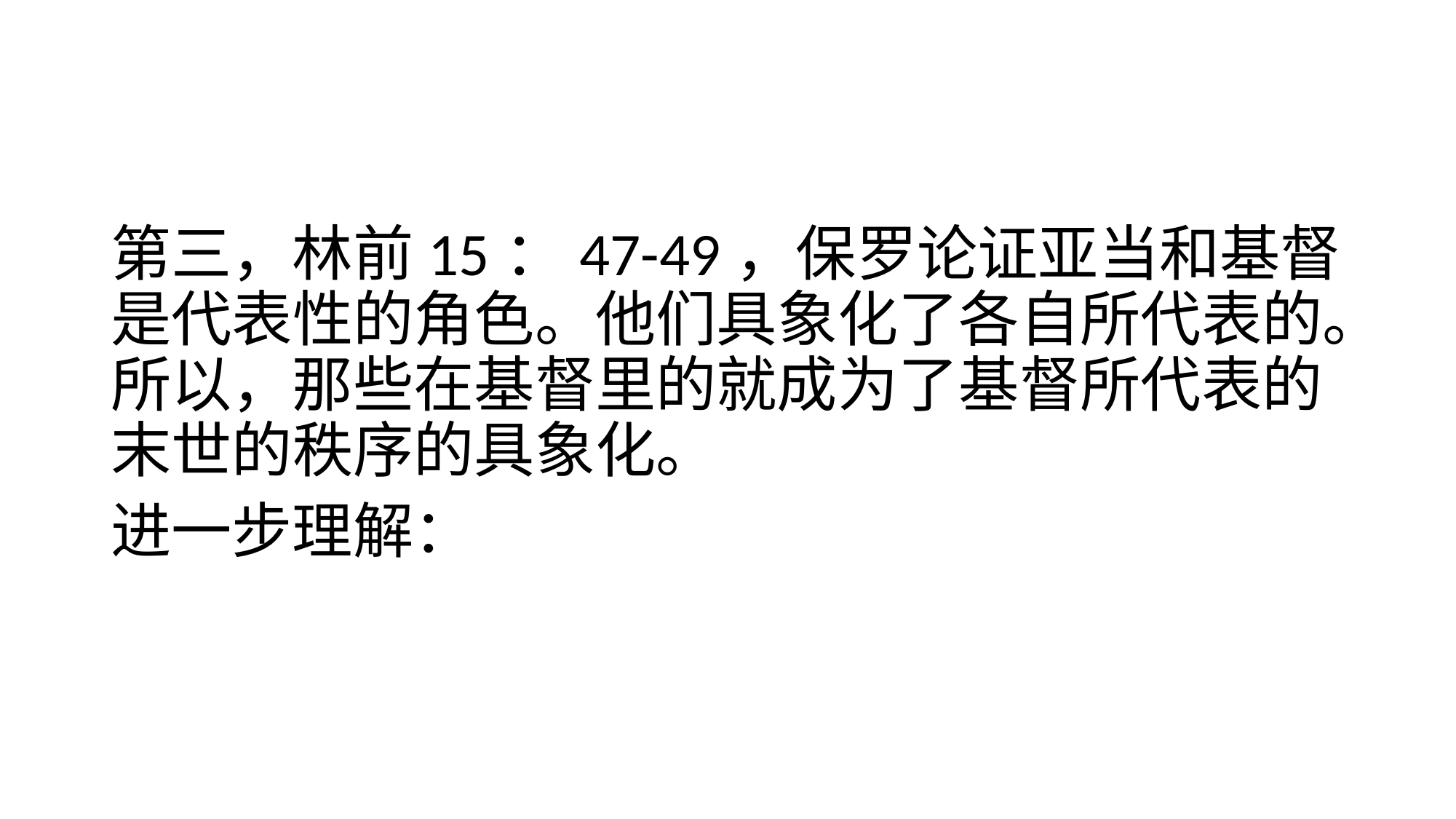

#
第三，林前15：47-49，保罗论证亚当和基督是代表性的角色。他们具象化了各自所代表的。所以，那些在基督里的就成为了基督所代表的末世的秩序的具象化。
进一步理解：